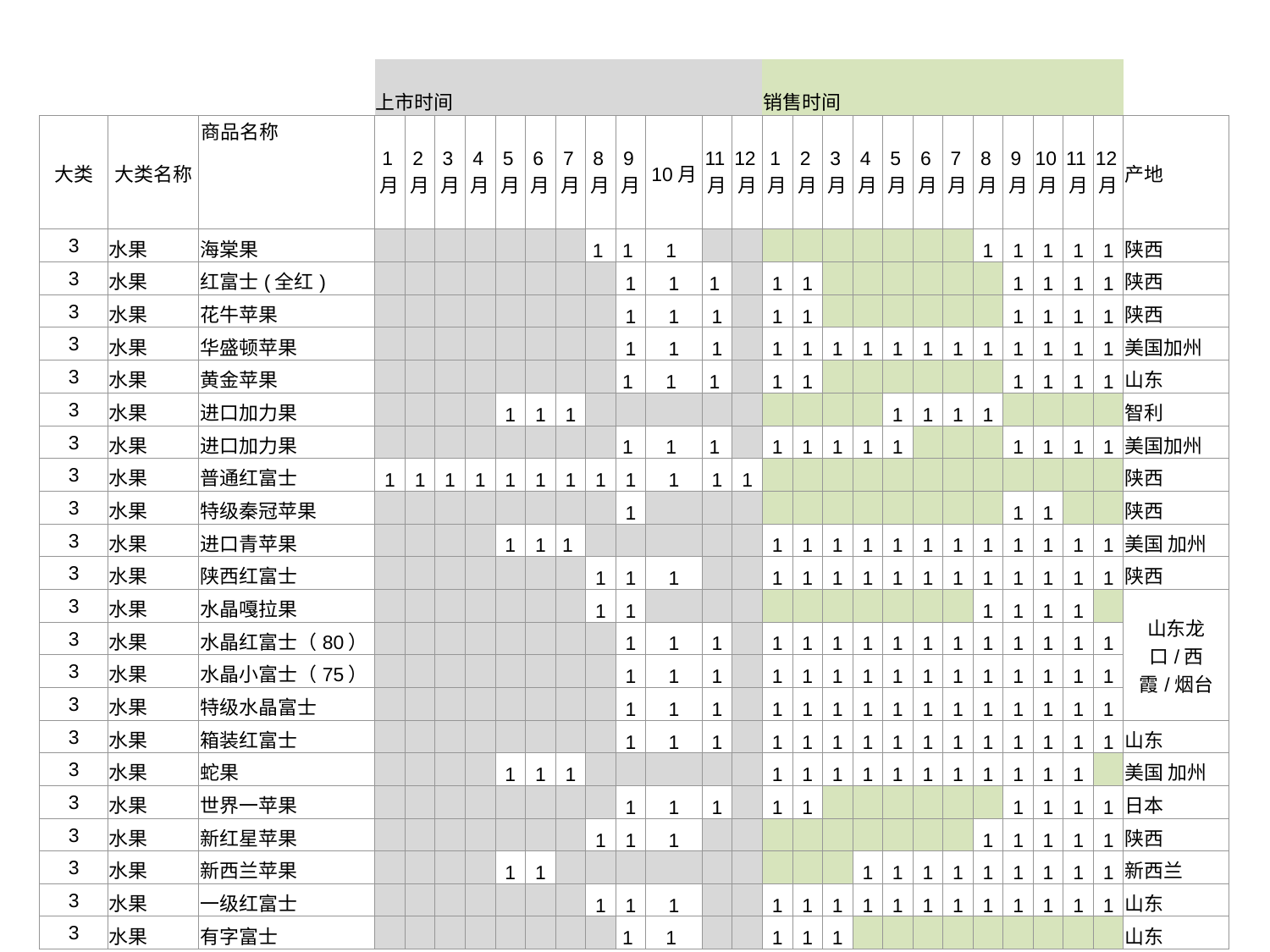

|  |  |  | 上市时间 |  |  |  |  |  |  |  |  |  |  |  | 销售时间 |  |  |  |  |  |  |  |  |  |  |  |  |
| --- | --- | --- | --- | --- | --- | --- | --- | --- | --- | --- | --- | --- | --- | --- | --- | --- | --- | --- | --- | --- | --- | --- | --- | --- | --- | --- | --- |
| 大类 | 大类名称 | 商品名称 | 1月 | 2月 | 3月 | 4月 | 5月 | 6月 | 7月 | 8月 | 9月 | 10月 | 11月 | 12月 | 1月 | 2月 | 3月 | 4月 | 5月 | 6月 | 7月 | 8月 | 9月 | 10月 | 11月 | 12月 | 产地 |
| 3 | 水果 | 海棠果 |  |  |  |  |  |  |  | 1 | 1 | 1 |  |  |  |  |  |  |  |  |  | 1 | 1 | 1 | 1 | 1 | 陕西 |
| 3 | 水果 | 红富士(全红) |  |  |  |  |  |  |  |  | 1 | 1 | 1 |  | 1 | 1 |  |  |  |  |  |  | 1 | 1 | 1 | 1 | 陕西 |
| 3 | 水果 | 花牛苹果 |  |  |  |  |  |  |  |  | 1 | 1 | 1 |  | 1 | 1 |  |  |  |  |  |  | 1 | 1 | 1 | 1 | 陕西 |
| 3 | 水果 | 华盛顿苹果 |  |  |  |  |  |  |  |  | 1 | 1 | 1 |  | 1 | 1 | 1 | 1 | 1 | 1 | 1 | 1 | 1 | 1 | 1 | 1 | 美国加州 |
| 3 | 水果 | 黄金苹果 |  |  |  |  |  |  |  |  | 1 | 1 | 1 |  | 1 | 1 |  |  |  |  |  |  | 1 | 1 | 1 | 1 | 山东 |
| 3 | 水果 | 进口加力果 |  |  |  |  | 1 | 1 | 1 |  |  |  |  |  |  |  |  |  | 1 | 1 | 1 | 1 |  |  |  |  | 智利 |
| 3 | 水果 | 进口加力果 |  |  |  |  |  |  |  |  | 1 | 1 | 1 |  | 1 | 1 | 1 | 1 | 1 |  |  |  | 1 | 1 | 1 | 1 | 美国加州 |
| 3 | 水果 | 普通红富士 | 1 | 1 | 1 | 1 | 1 | 1 | 1 | 1 | 1 | 1 | 1 | 1 |  |  |  |  |  |  |  |  |  |  |  |  | 陕西 |
| 3 | 水果 | 特级秦冠苹果 |  |  |  |  |  |  |  |  | 1 |  |  |  |  |  |  |  |  |  |  |  | 1 | 1 |  |  | 陕西 |
| 3 | 水果 | 进口青苹果 |  |  |  |  | 1 | 1 | 1 |  |  |  |  |  | 1 | 1 | 1 | 1 | 1 | 1 | 1 | 1 | 1 | 1 | 1 | 1 | 美国 加州 |
| 3 | 水果 | 陕西红富士 |  |  |  |  |  |  |  | 1 | 1 | 1 |  |  | 1 | 1 | 1 | 1 | 1 | 1 | 1 | 1 | 1 | 1 | 1 | 1 | 陕西 |
| 3 | 水果 | 水晶嘎拉果 |  |  |  |  |  |  |  | 1 | 1 |  |  |  |  |  |  |  |  |  |  | 1 | 1 | 1 | 1 |  | 山东龙口/西霞/烟台 |
| 3 | 水果 | 水晶红富士（80） |  |  |  |  |  |  |  |  | 1 | 1 | 1 |  | 1 | 1 | 1 | 1 | 1 | 1 | 1 | 1 | 1 | 1 | 1 | 1 |  |
| 3 | 水果 | 水晶小富士（75） |  |  |  |  |  |  |  |  | 1 | 1 | 1 |  | 1 | 1 | 1 | 1 | 1 | 1 | 1 | 1 | 1 | 1 | 1 | 1 |  |
| 3 | 水果 | 特级水晶富士 |  |  |  |  |  |  |  |  | 1 | 1 | 1 |  | 1 | 1 | 1 | 1 | 1 | 1 | 1 | 1 | 1 | 1 | 1 | 1 |  |
| 3 | 水果 | 箱装红富士 |  |  |  |  |  |  |  |  | 1 | 1 | 1 |  | 1 | 1 | 1 | 1 | 1 | 1 | 1 | 1 | 1 | 1 | 1 | 1 | 山东 |
| 3 | 水果 | 蛇果 |  |  |  |  | 1 | 1 | 1 |  |  |  |  |  | 1 | 1 | 1 | 1 | 1 | 1 | 1 | 1 | 1 | 1 | 1 |  | 美国 加州 |
| 3 | 水果 | 世界一苹果 |  |  |  |  |  |  |  |  | 1 | 1 | 1 |  | 1 | 1 |  |  |  |  |  |  | 1 | 1 | 1 | 1 | 日本 |
| 3 | 水果 | 新红星苹果 |  |  |  |  |  |  |  | 1 | 1 | 1 |  |  |  |  |  |  |  |  |  | 1 | 1 | 1 | 1 | 1 | 陕西 |
| 3 | 水果 | 新西兰苹果 |  |  |  |  | 1 | 1 |  |  |  |  |  |  |  |  |  | 1 | 1 | 1 | 1 | 1 | 1 | 1 | 1 | 1 | 新西兰 |
| 3 | 水果 | 一级红富士 |  |  |  |  |  |  |  | 1 | 1 | 1 |  |  | 1 | 1 | 1 | 1 | 1 | 1 | 1 | 1 | 1 | 1 | 1 | 1 | 山东 |
| 3 | 水果 | 有字富士 |  |  |  |  |  |  |  |  | 1 | 1 |  |  | 1 | 1 | 1 |  |  |  |  |  |  |  |  |  | 山东 |
#